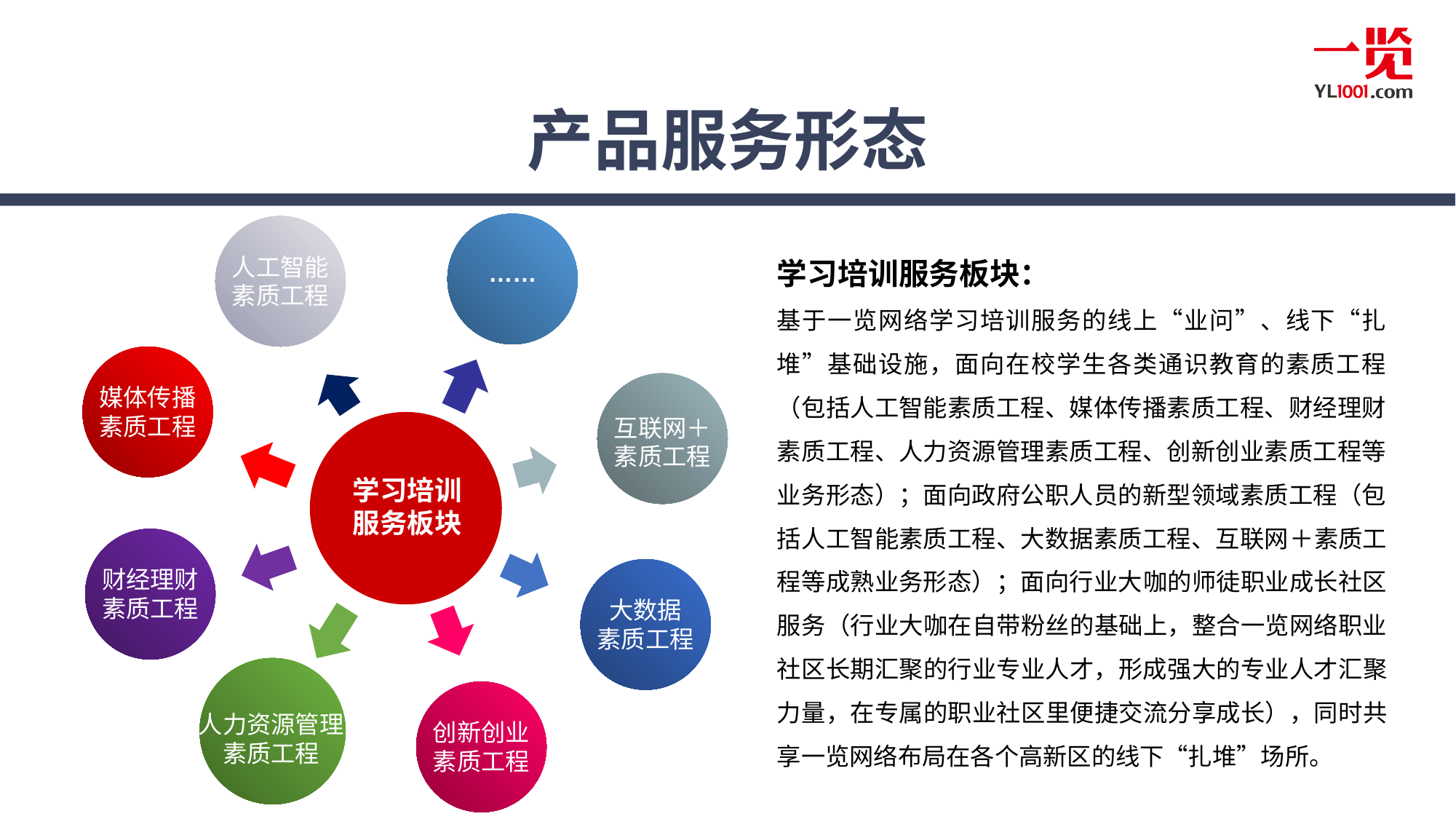

# 产品服务形态

人工智能
素质工程
学习培训服务板块：
基于一览网络学习培训服务的线上“业问”、线下“扎堆”基础设施，面向在校学生各类通识教育的素质工程（包括人工智能素质工程、媒体传播素质工程、财经理财素质工程、人力资源管理素质工程、创新创业素质工程等业务形态）；面向政府公职人员的新型领域素质工程（包括人工智能素质工程、大数据素质工程、互联网＋素质工程等成熟业务形态）；面向行业大咖的师徒职业成长社区服务（行业大咖在自带粉丝的基础上，整合一览网络职业社区长期汇聚的行业专业人才，形成强大的专业人才汇聚力量，在专属的职业社区里便捷交流分享成长），同时共享一览网络布局在各个高新区的线下“扎堆”场所。
……

媒体传播
素质工程
互联网＋
素质工程

学习培训
服务板块

财经理财
素质工程

大数据
素质工程

人力资源管理
素质工程
创新创业
素质工程